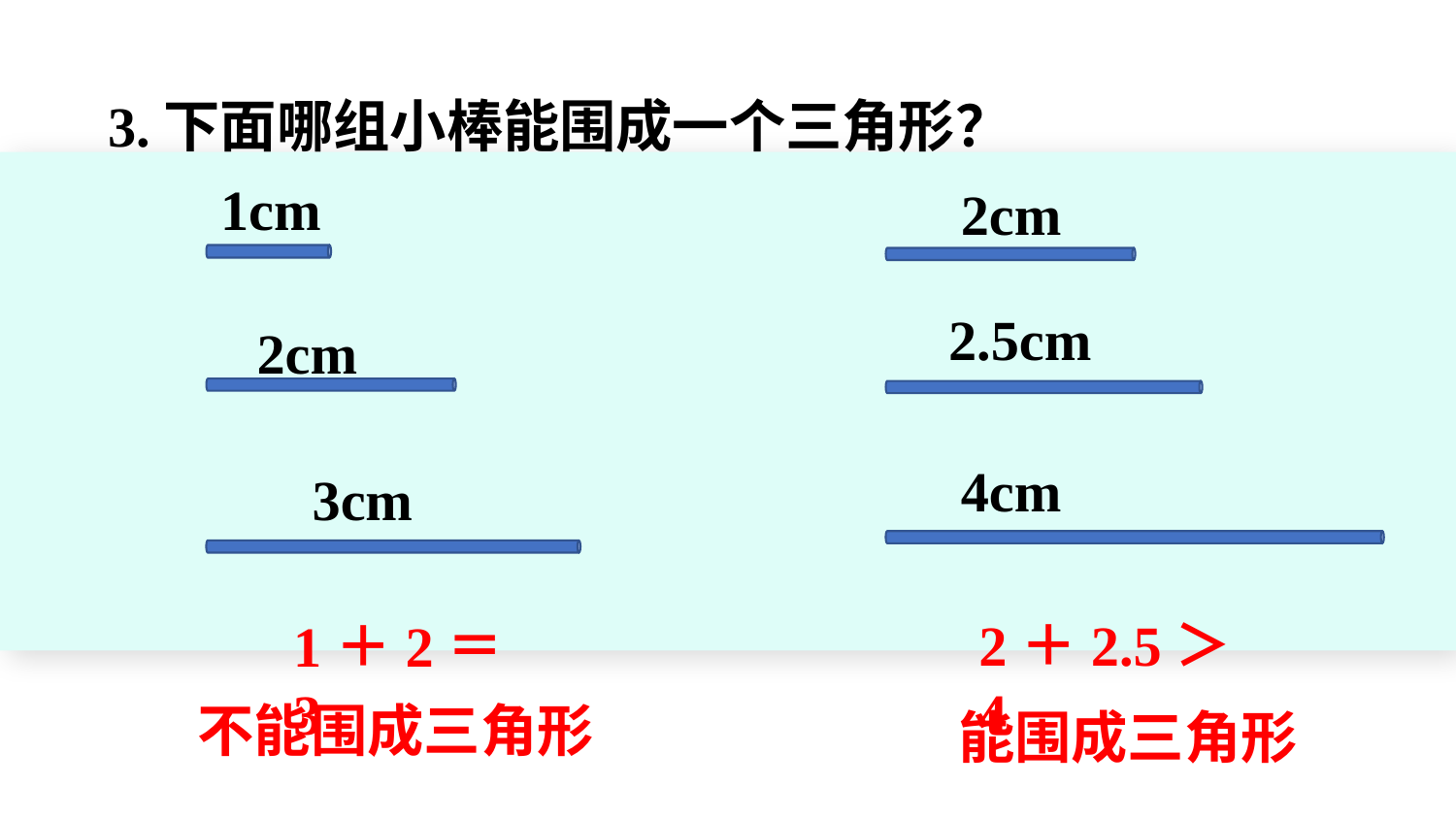

3.下面哪组小棒能围成一个三角形？

1cm
2cm

2.5cm
2cm

4cm
3cm
2＋2.5＞4
1＋2＝3
不能围成三角形
 能围成三角形